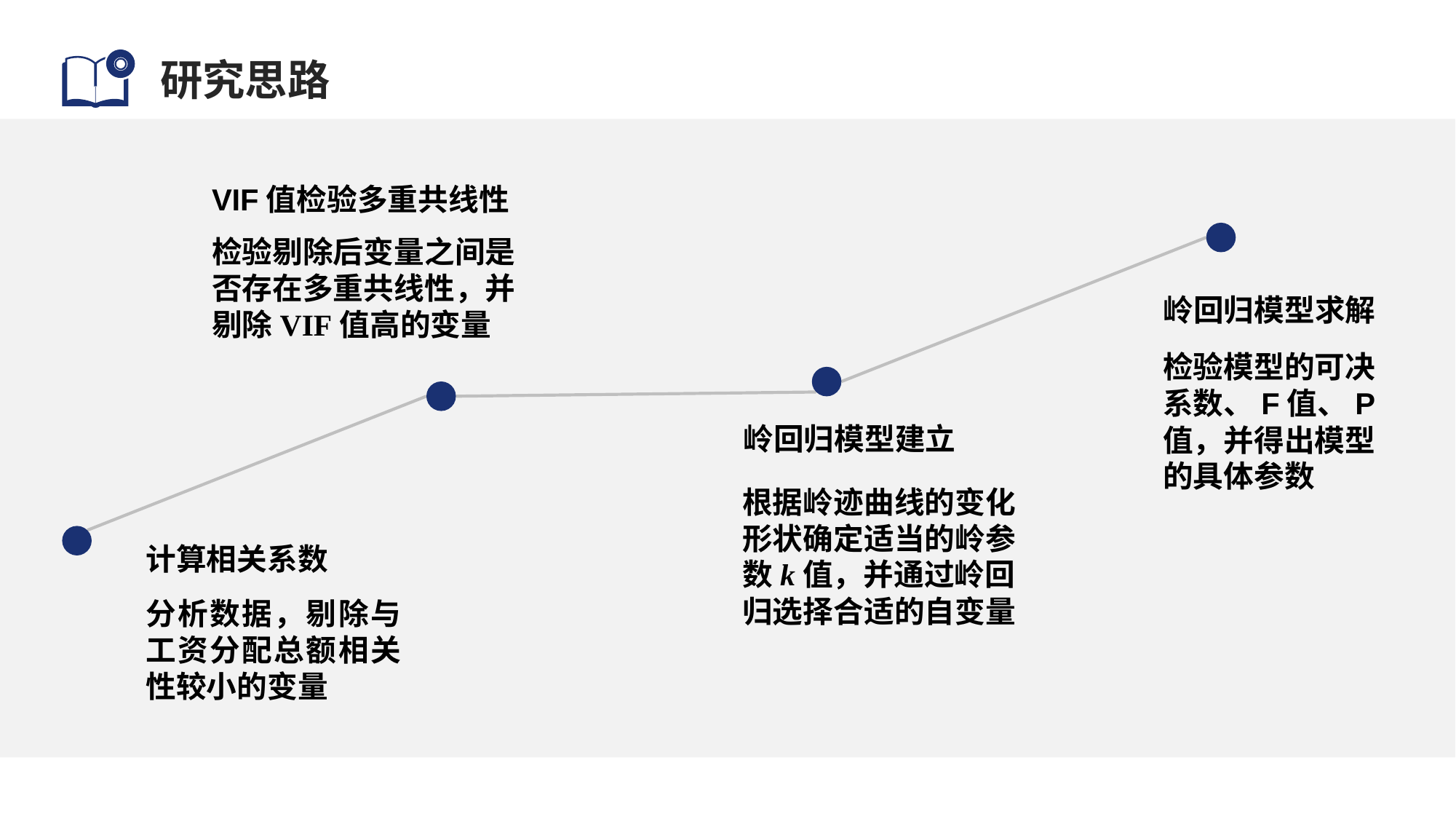

# 研究思路

VIF值检验多重共线性

检验剔除后变量之间是否存在多重共线性，并剔除VIF值高的变量
岭回归模型求解
检验模型的可决系数、F值、P值，并得出模型的具体参数

岭回归模型建立
根据岭迹曲线的变化形状确定适当的岭参数k值，并通过岭回归选择合适的自变量

计算相关系数
分析数据，剔除与工资分配总额相关性较小的变量